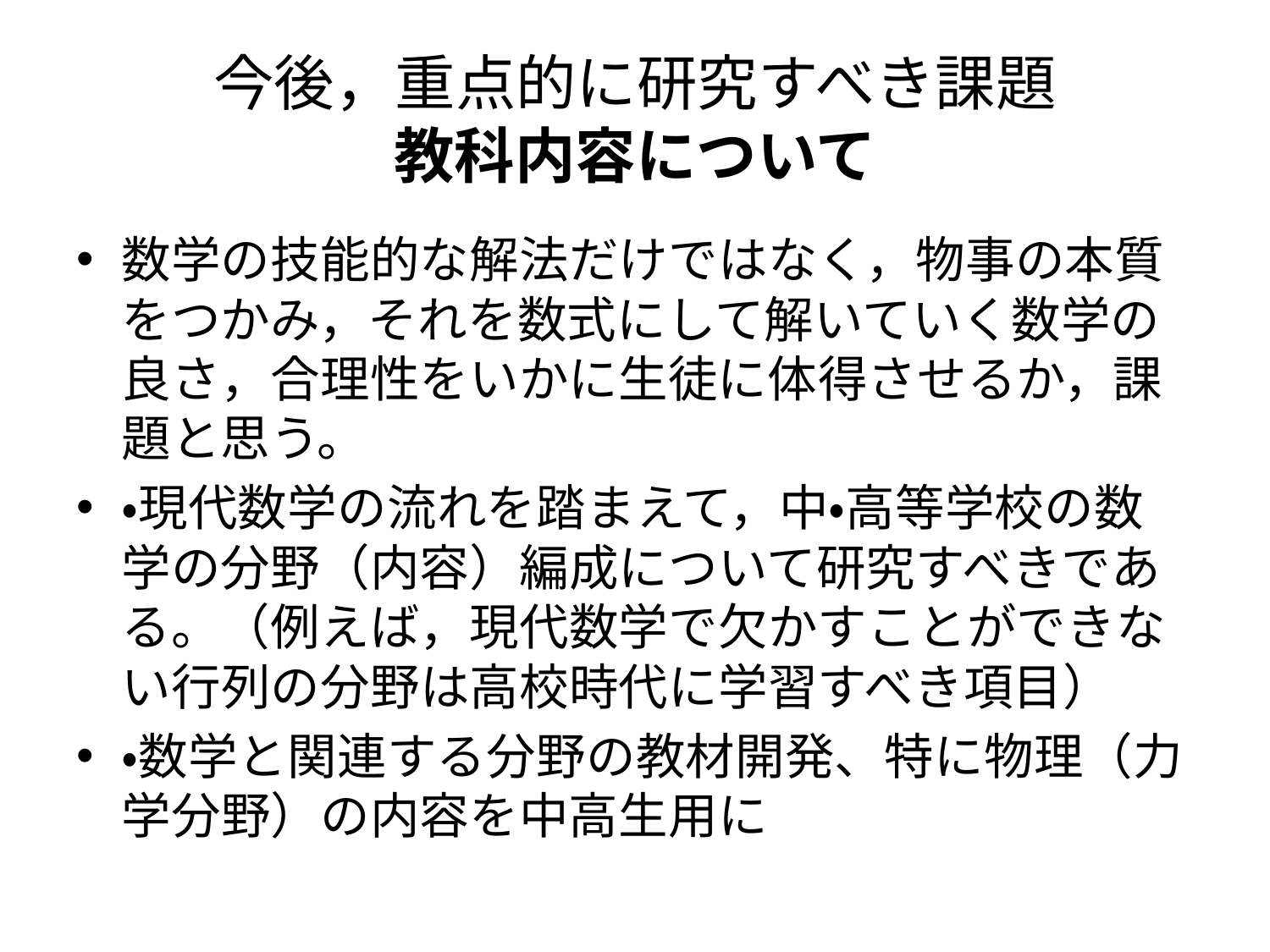

# 今後，重点的に研究すべき課題 教科内容について
数学の技能的な解法だけではなく，物事の本質をつかみ，それを数式にして解いていく数学の良さ，合理性をいかに生徒に体得させるか，課題と思う。
・現代数学の流れを踏まえて，中・高等学校の数学の分野（内容）編成について研究すべきである。（例えば，現代数学で欠かすことができない行列の分野は高校時代に学習すべき項目）
・数学と関連する分野の教材開発、特に物理（力学分野）の内容を中高生用に